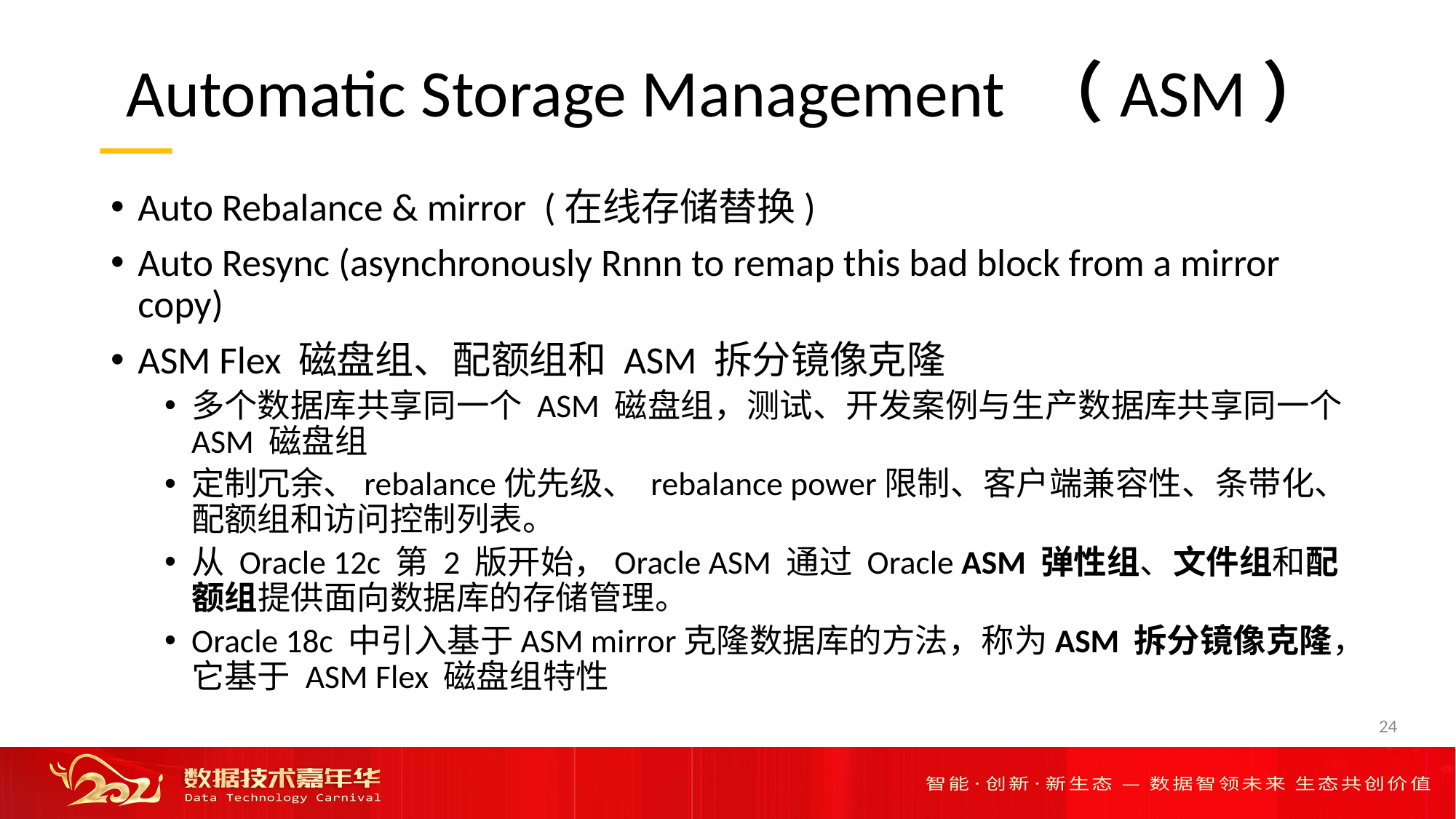

# Automatic Storage Management （ASM）
Auto Rebalance & mirror  (在线存储替换)
Auto Resync (asynchronously Rnnn to remap this bad block from a mirror copy)
ASM Flex 磁盘组、配额组和 ASM 拆分镜像克隆
多个数据库共享同一个 ASM 磁盘组，测试、开发案例与生产数据库共享同一个 ASM 磁盘组
定制冗余、rebalance优先级、 rebalance power限制、客户端兼容性、条带化、配额组和访问控制列表。
从 Oracle 12c 第 2 版开始，Oracle ASM 通过 Oracle ASM 弹性组、文件组和配额组提供面向数据库的存储管理。
Oracle 18c 中引入基于ASM mirror克隆数据库的方法，称为ASM 拆分镜像克隆，它基于 ASM Flex 磁盘组特性

24